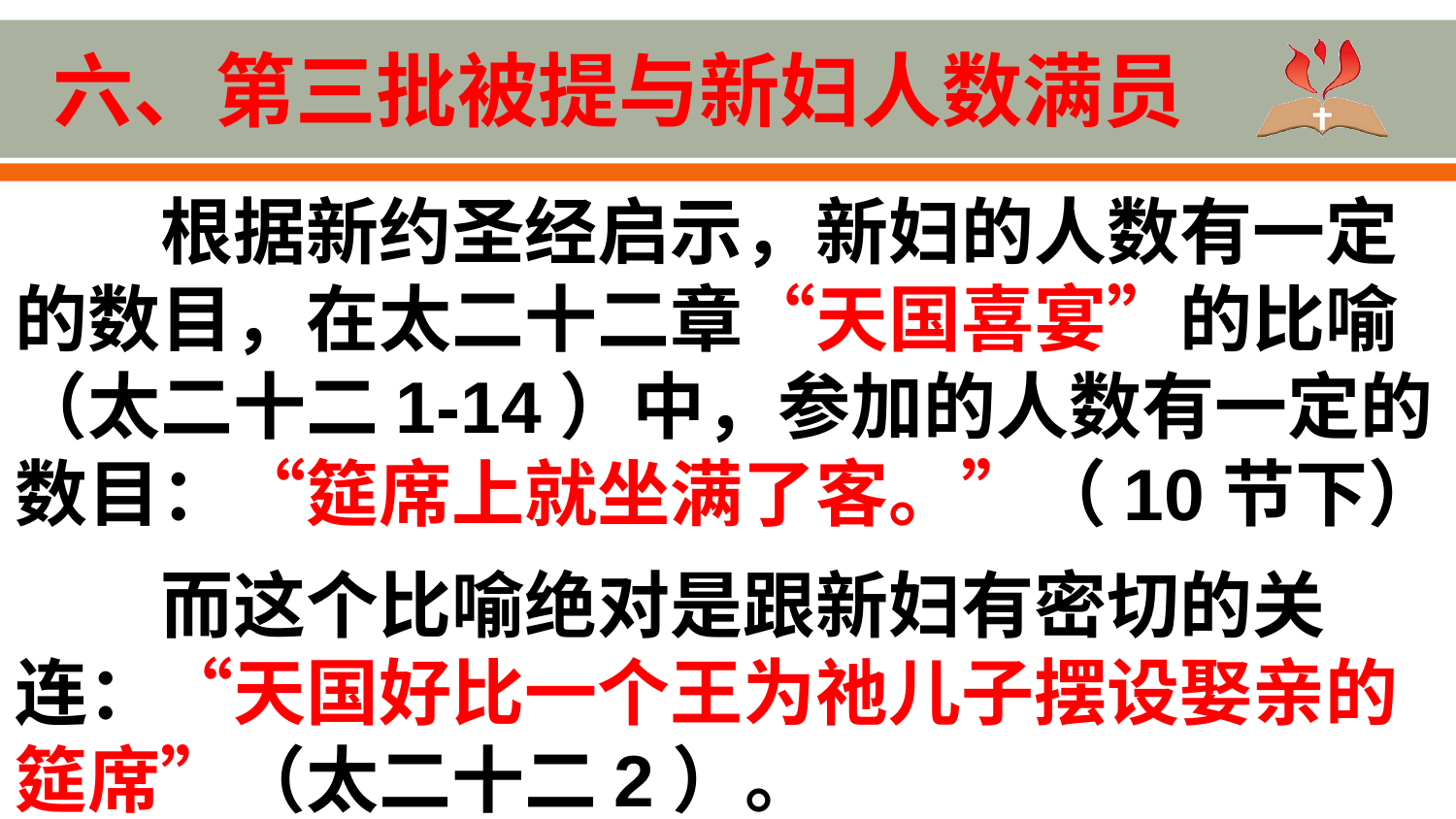

# 六、第三批被提与新妇人数满员
根据新约圣经启示，新妇的人数有一定的数目，在太二十二章“天国喜宴”的比喻（太二十二1-14）中，参加的人数有一定的数目：“筵席上就坐满了客。”（10节下）
而这个比喻绝对是跟新妇有密切的关连：“天国好比一个王为祂儿子摆设娶亲的筵席”（太二十二2）。